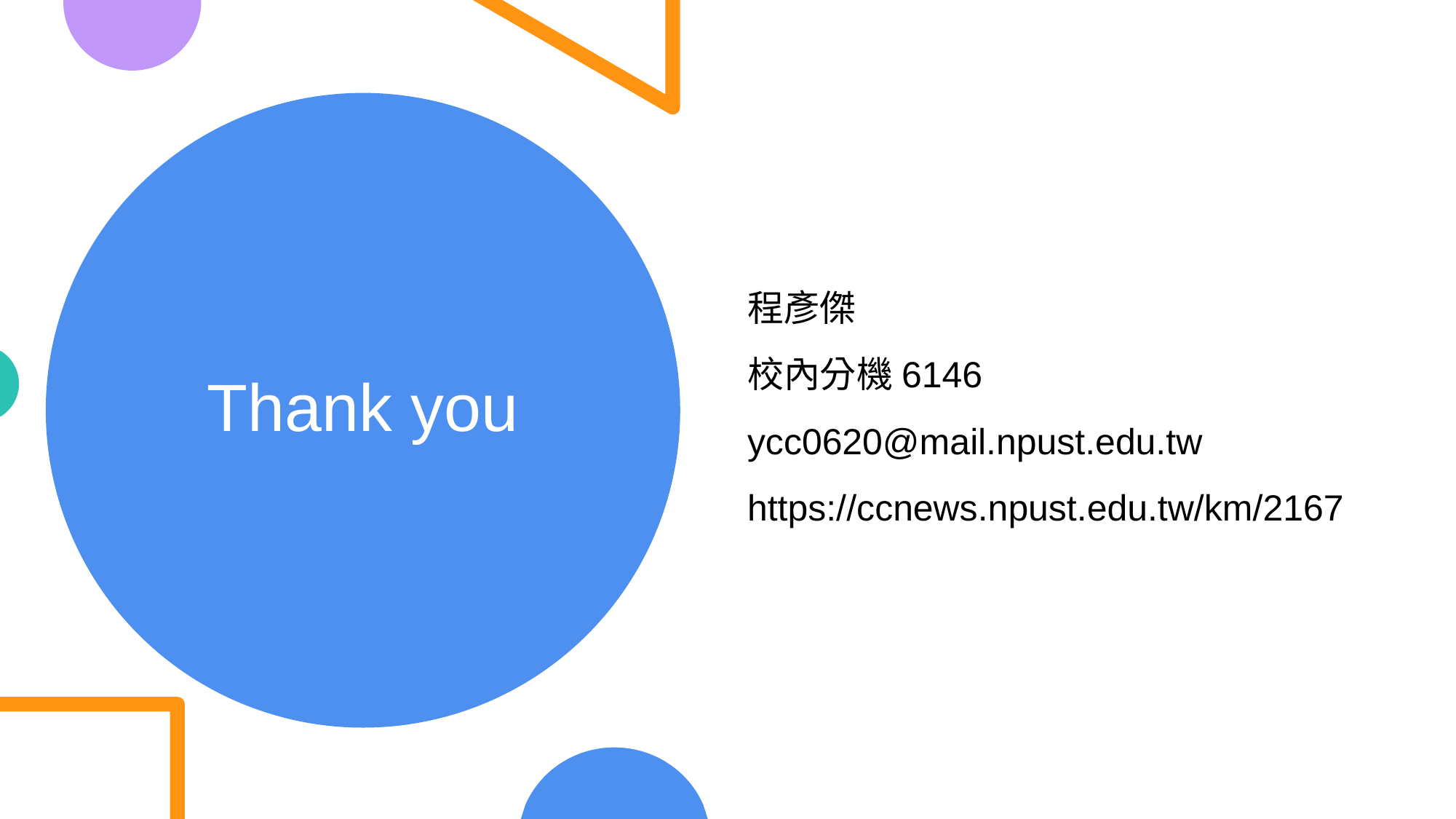

# Thank you
程彥傑
校內分機6146
ycc0620@mail.npust.edu.tw
https://ccnews.npust.edu.tw/km/2167